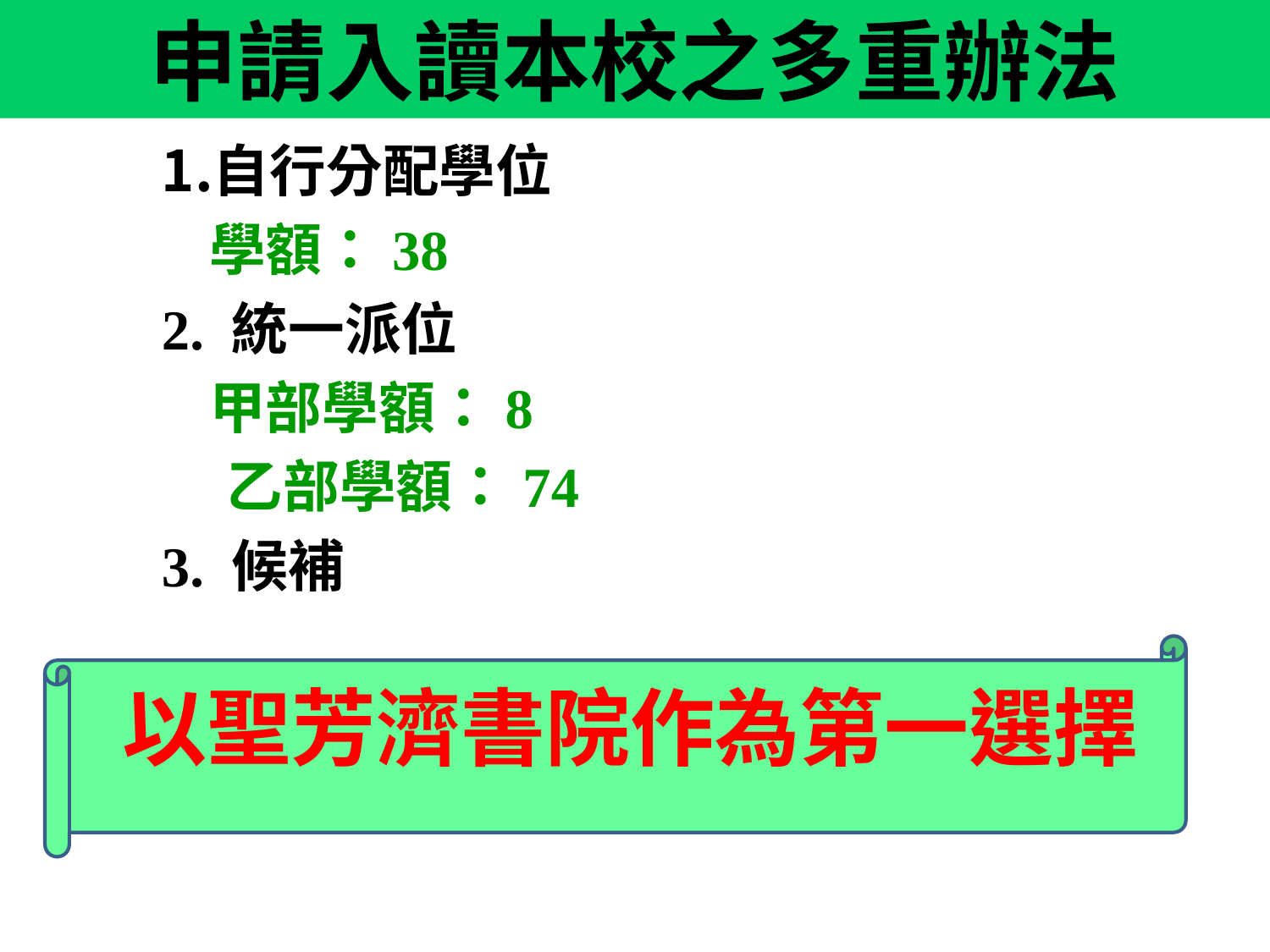

申請入讀本校之多重辦法

自行分配學位
	學額：38
2. 統一派位
	甲部學額：8
    乙部學額：74
3. 候補

以聖芳濟書院作為第一選擇